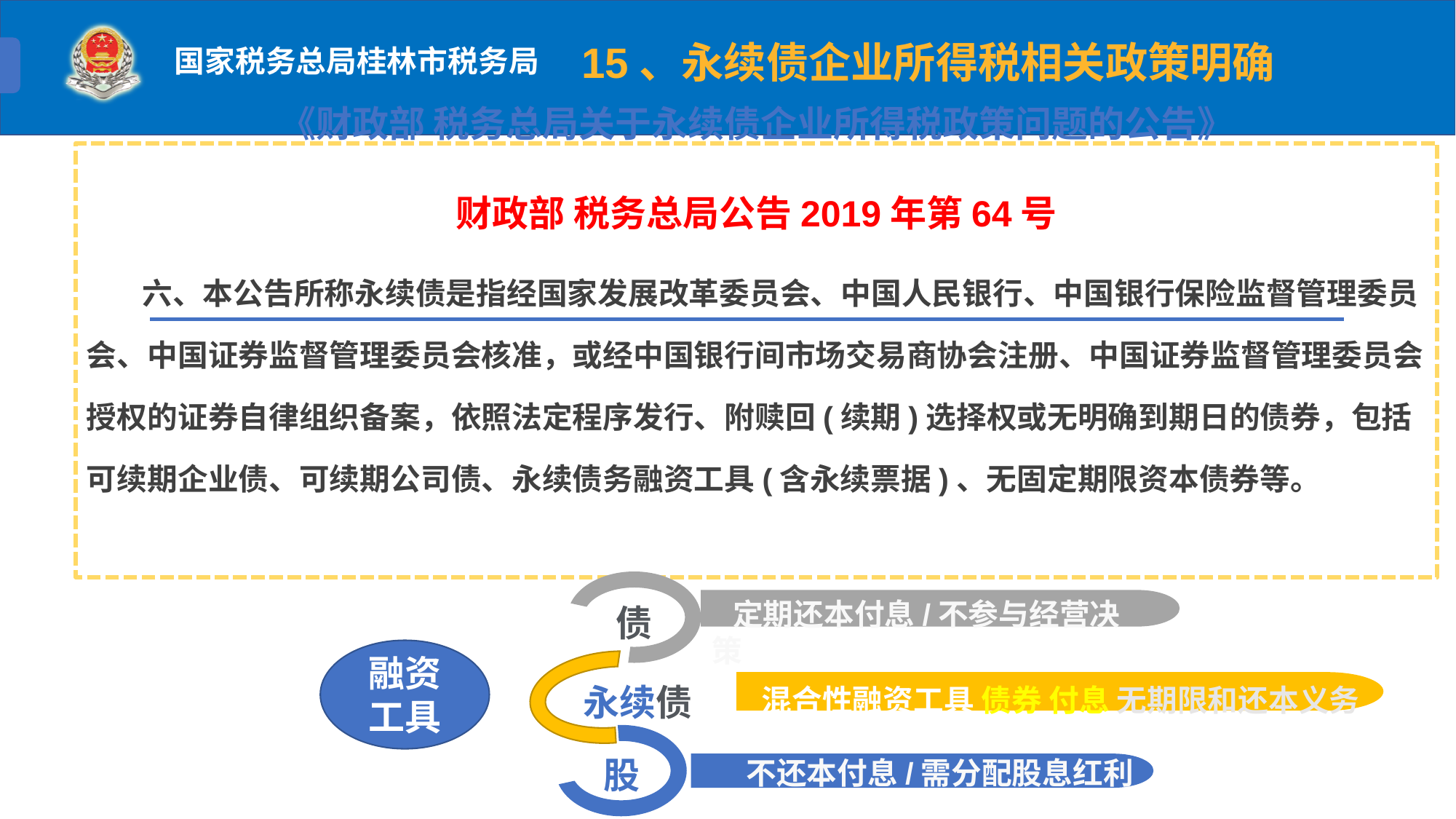

15、永续债企业所得税相关政策明确
《财政部 税务总局关于永续债企业所得税政策问题的公告》
财政部 税务总局公告2019年第64号
       六、本公告所称永续债是指经国家发展改革委员会、中国人民银行、中国银行保险监督管理委员会、中国证券监督管理委员会核准，或经中国银行间市场交易商协会注册、中国证券监督管理委员会授权的证券自律组织备案，依照法定程序发行、附赎回(续期)选择权或无明确到期日的债券，包括可续期企业债、可续期公司债、永续债务融资工具(含永续票据)、无固定期限资本债券等。

  定期还本付息/不参与经营决策

债

融资工具
 混合性融资工具 债券 付息 无期限和还本义务
永续债

 不还本付息/需分配股息红利
股